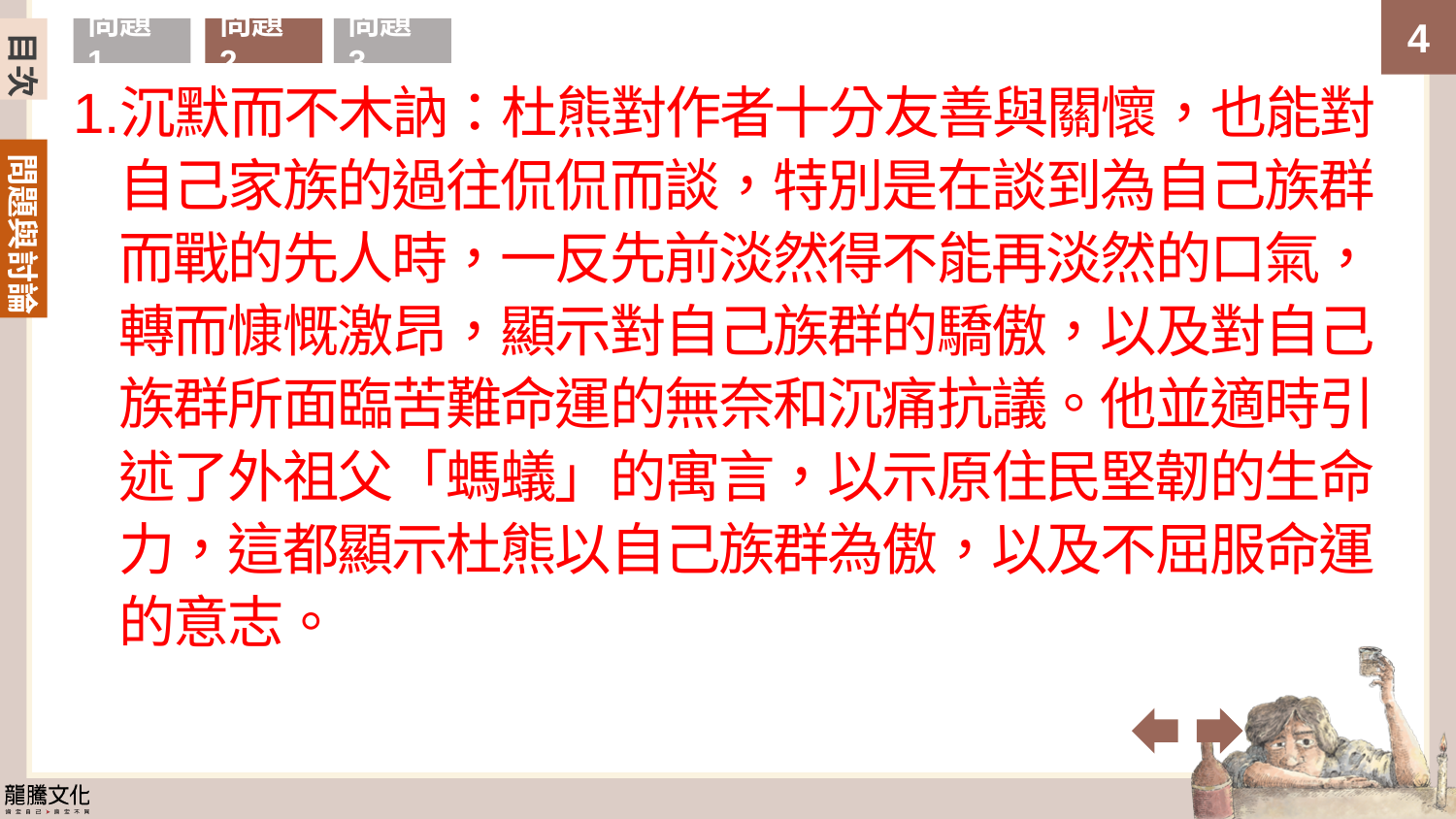

目次
問題1
問題2
問題3
沉默而不木訥：杜熊對作者十分友善與關懷，也能對自己家族的過往侃侃而談，特別是在談到為自己族群而戰的先人時，一反先前淡然得不能再淡然的口氣，轉而慷慨激昂，顯示對自己族群的驕傲，以及對自己族群所面臨苦難命運的無奈和沉痛抗議。他並適時引述了外祖父「螞蟻」的寓言，以示原住民堅韌的生命力，這都顯示杜熊以自己族群為傲，以及不屈服命運的意志。